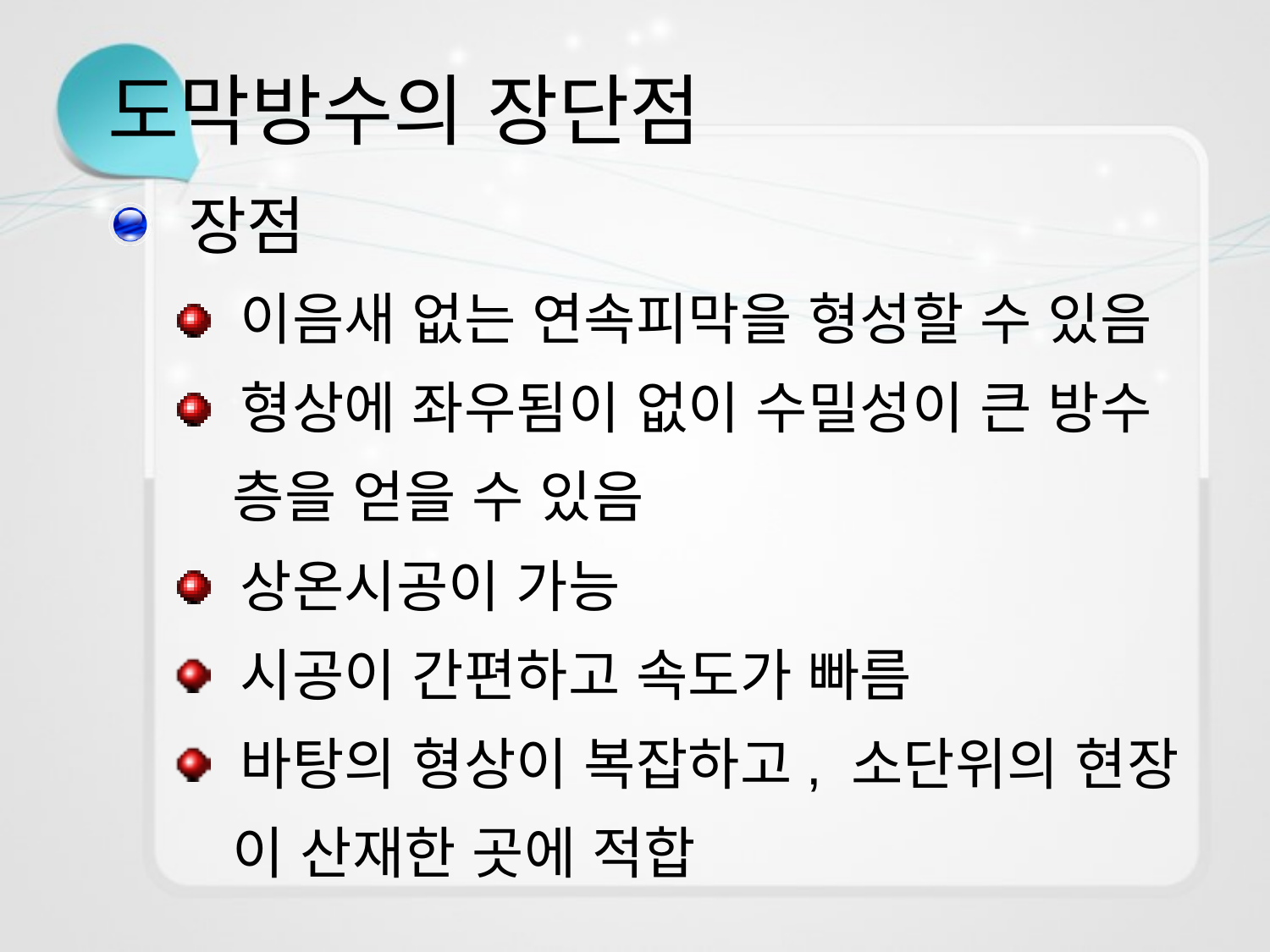

# 도막방수의 장단점
 장점
 이음새 없는 연속피막을 형성할 수 있음
 형상에 좌우됨이 없이 수밀성이 큰 방수
   층을 얻을 수 있음
 상온시공이 가능
 시공이 간편하고 속도가 빠름
 바탕의 형상이 복잡하고, 소단위의 현장
   이 산재한 곳에 적합